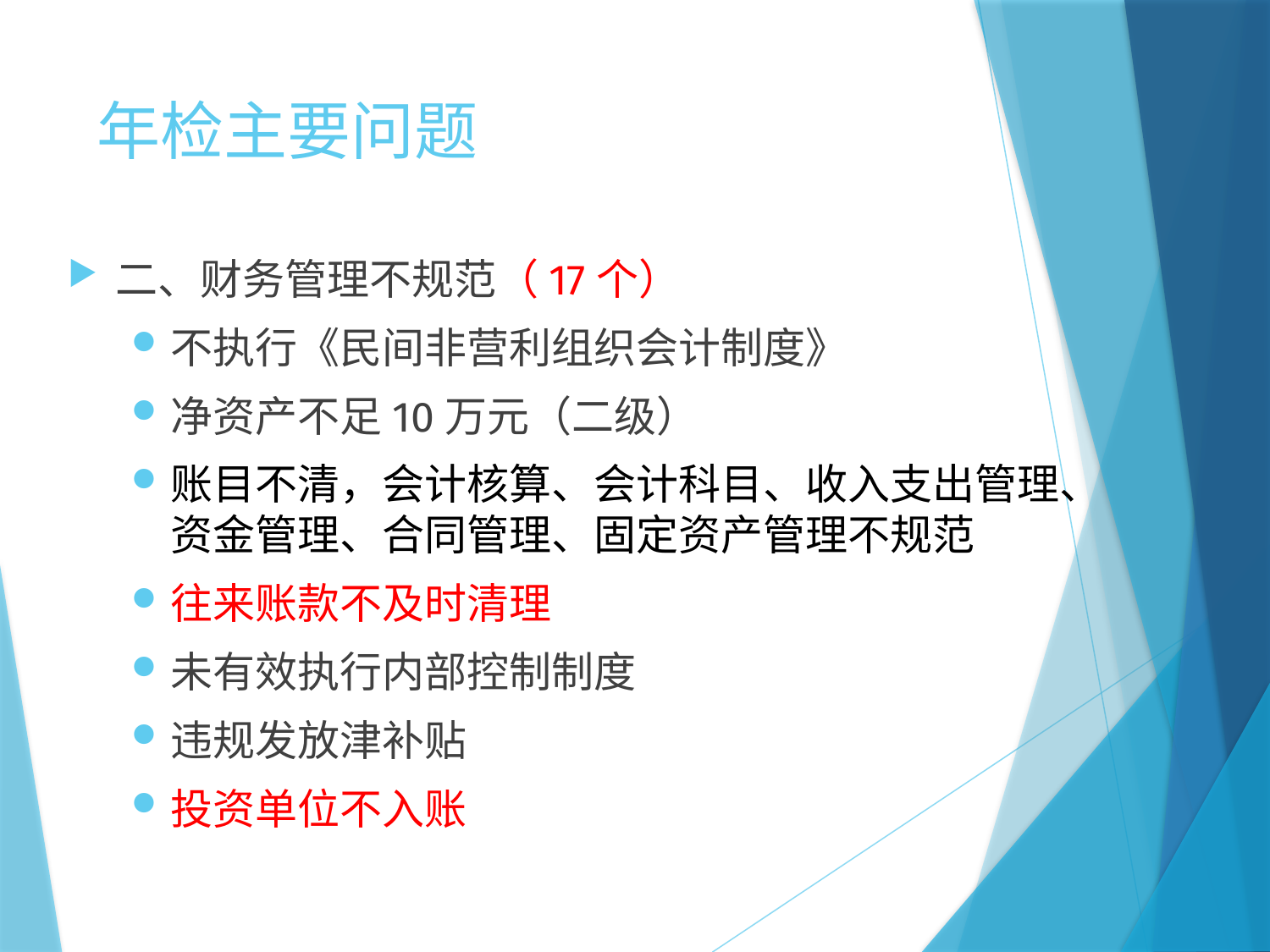

# 年检主要问题
二、财务管理不规范（17个）
不执行《民间非营利组织会计制度》
净资产不足10万元（二级）
账目不清，会计核算、会计科目、收入支出管理、资金管理、合同管理、固定资产管理不规范
往来账款不及时清理
未有效执行内部控制制度
违规发放津补贴
投资单位不入账